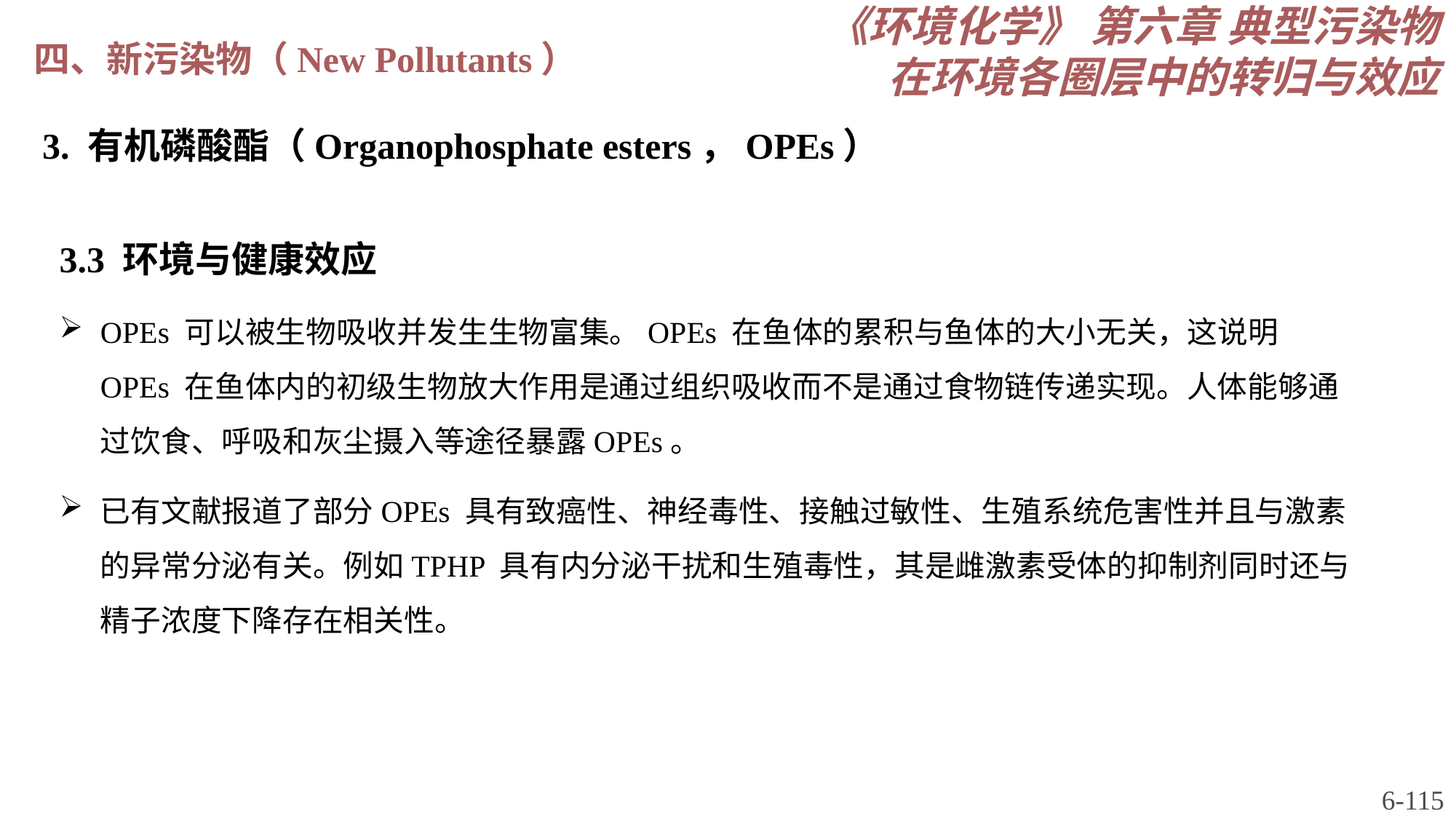

《环境化学》 第六章 典型污染物在环境各圈层中的转归与效应
四、新污染物（New Pollutants）
3. 有机磷酸酯（Organophosphate esters，OPEs）
3.3 环境与健康效应
OPEs 可以被生物吸收并发生生物富集。OPEs 在鱼体的累积与鱼体的大小无关，这说明OPEs 在鱼体内的初级生物放大作用是通过组织吸收而不是通过食物链传递实现。人体能够通过饮食、呼吸和灰尘摄入等途径暴露OPEs。
已有文献报道了部分OPEs 具有致癌性、神经毒性、接触过敏性、生殖系统危害性并且与激素的异常分泌有关。例如TPHP 具有内分泌干扰和生殖毒性，其是雌激素受体的抑制剂同时还与精子浓度下降存在相关性。
6-115